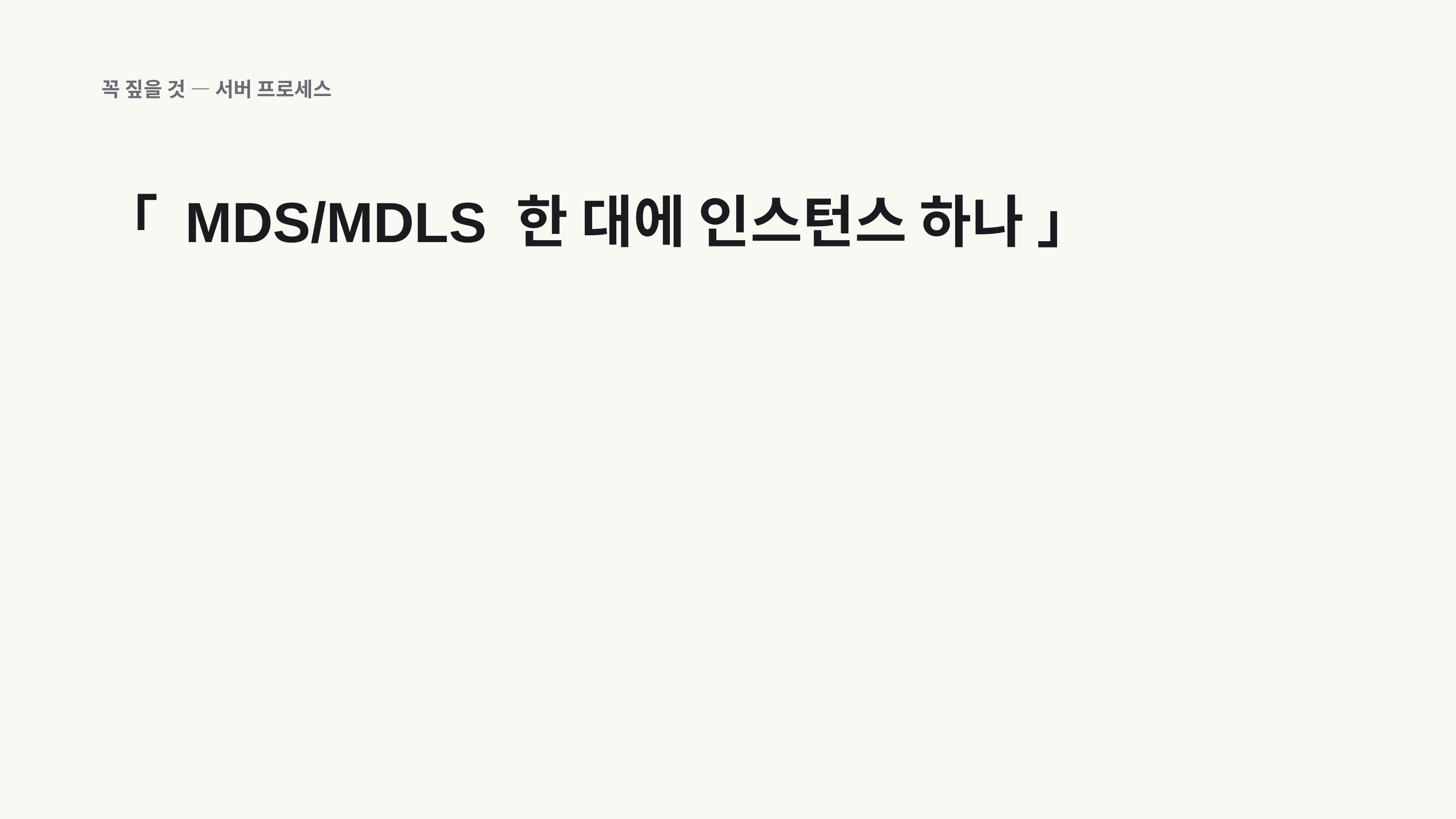

꼭 짚을 것 — 서버 프로세스
「 MDS/MDLS 한 대에 인스턴스 하나 」